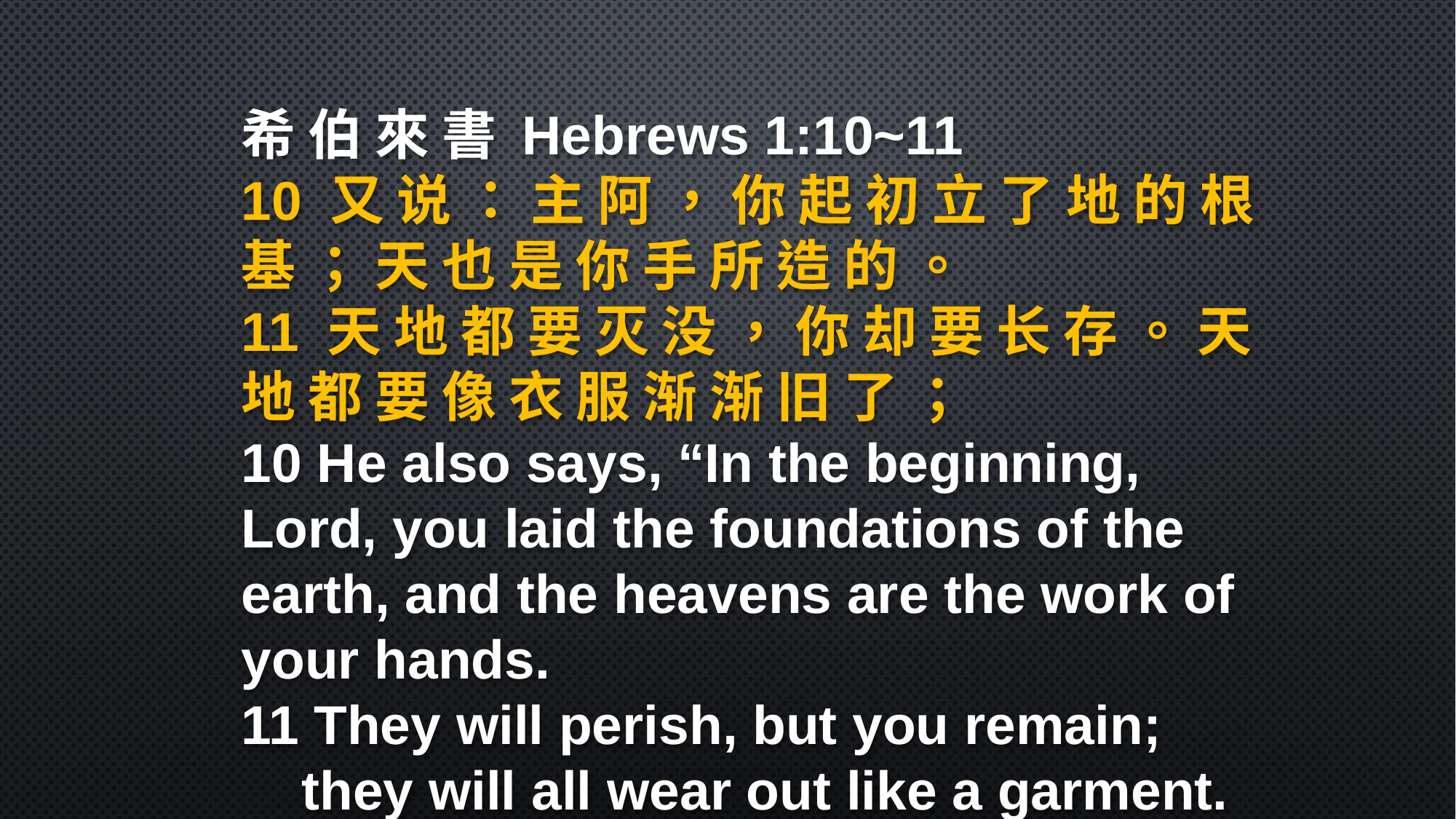

希 伯 來 書 Hebrews 1:10~11
10 又 说 ： 主 阿 ， 你 起 初 立 了 地 的 根 基 ； 天 也 是 你 手 所 造 的 。
11 天 地 都 要 灭 没 ， 你 却 要 长 存 。 天 地 都 要 像 衣 服 渐 渐 旧 了 ；
10 He also says, “In the beginning, Lord, you laid the foundations of the earth, and the heavens are the work of your hands.
11 They will perish, but you remain;
    they will all wear out like a garment.